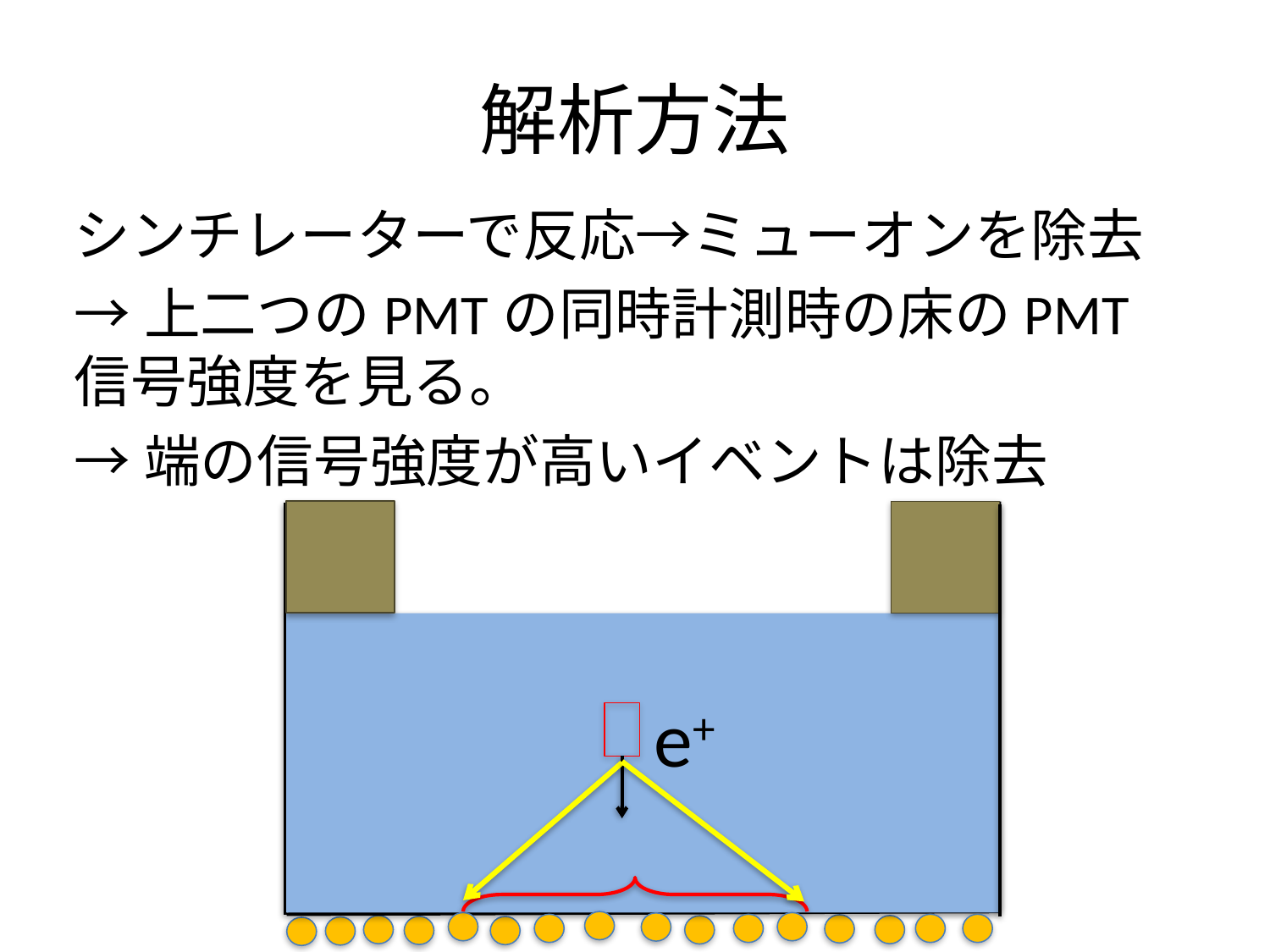

# 解析方法
シンチレーターで反応→ミューオンを除去
→上二つのPMTの同時計測時の床のPMT信号強度を見る。
→端の信号強度が高いイベントは除去

e+